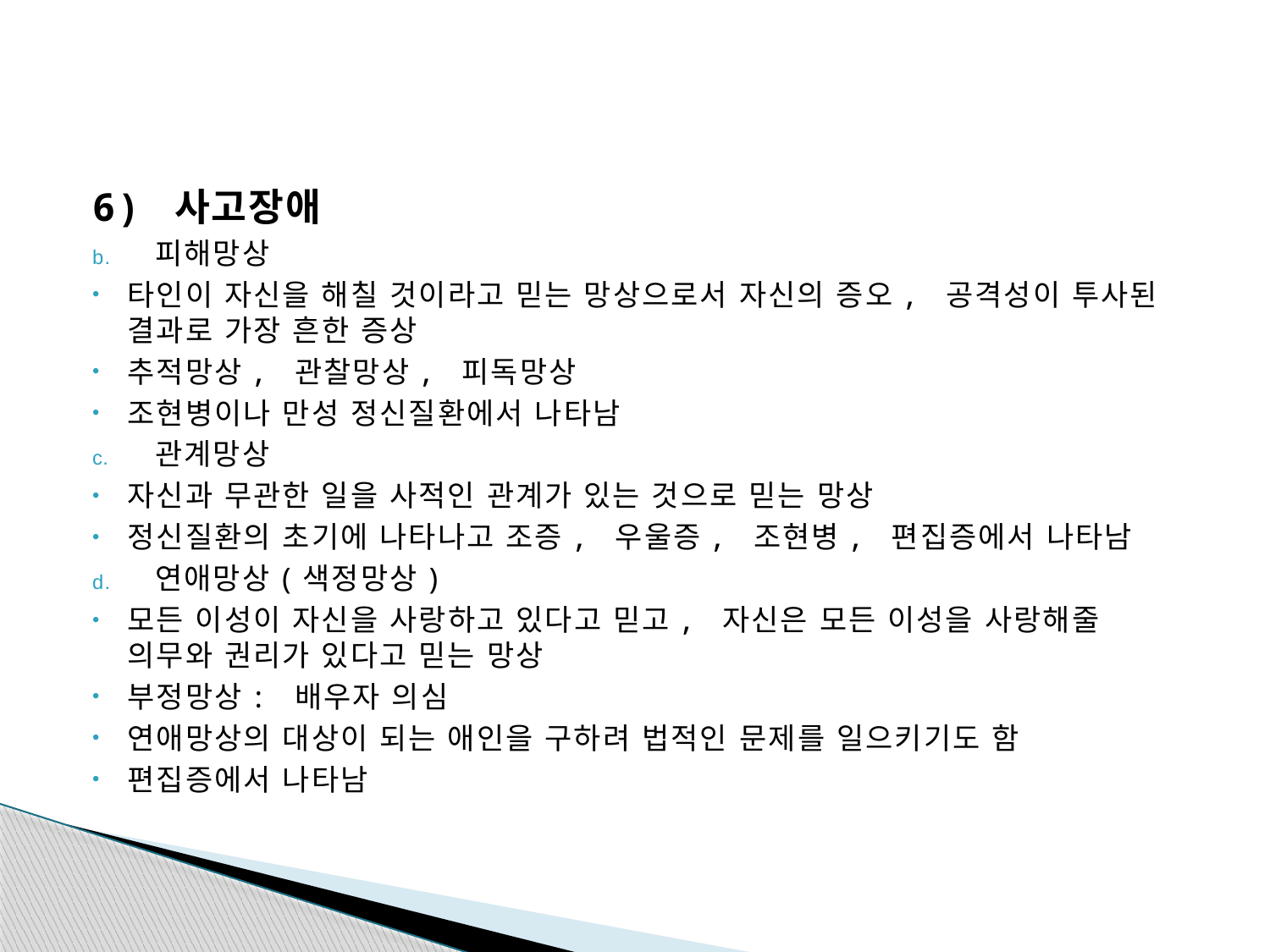

#
6) 사고장애
피해망상
타인이 자신을 해칠 것이라고 믿는 망상으로서 자신의 증오, 공격성이 투사된 결과로 가장 흔한 증상
추적망상, 관찰망상, 피독망상
조현병이나 만성 정신질환에서 나타남
관계망상
자신과 무관한 일을 사적인 관계가 있는 것으로 믿는 망상
정신질환의 초기에 나타나고 조증, 우울증, 조현병, 편집증에서 나타남
연애망상(색정망상)
모든 이성이 자신을 사랑하고 있다고 믿고, 자신은 모든 이성을 사랑해줄 의무와 권리가 있다고 믿는 망상
부정망상: 배우자 의심
연애망상의 대상이 되는 애인을 구하려 법적인 문제를 일으키기도 함
편집증에서 나타남